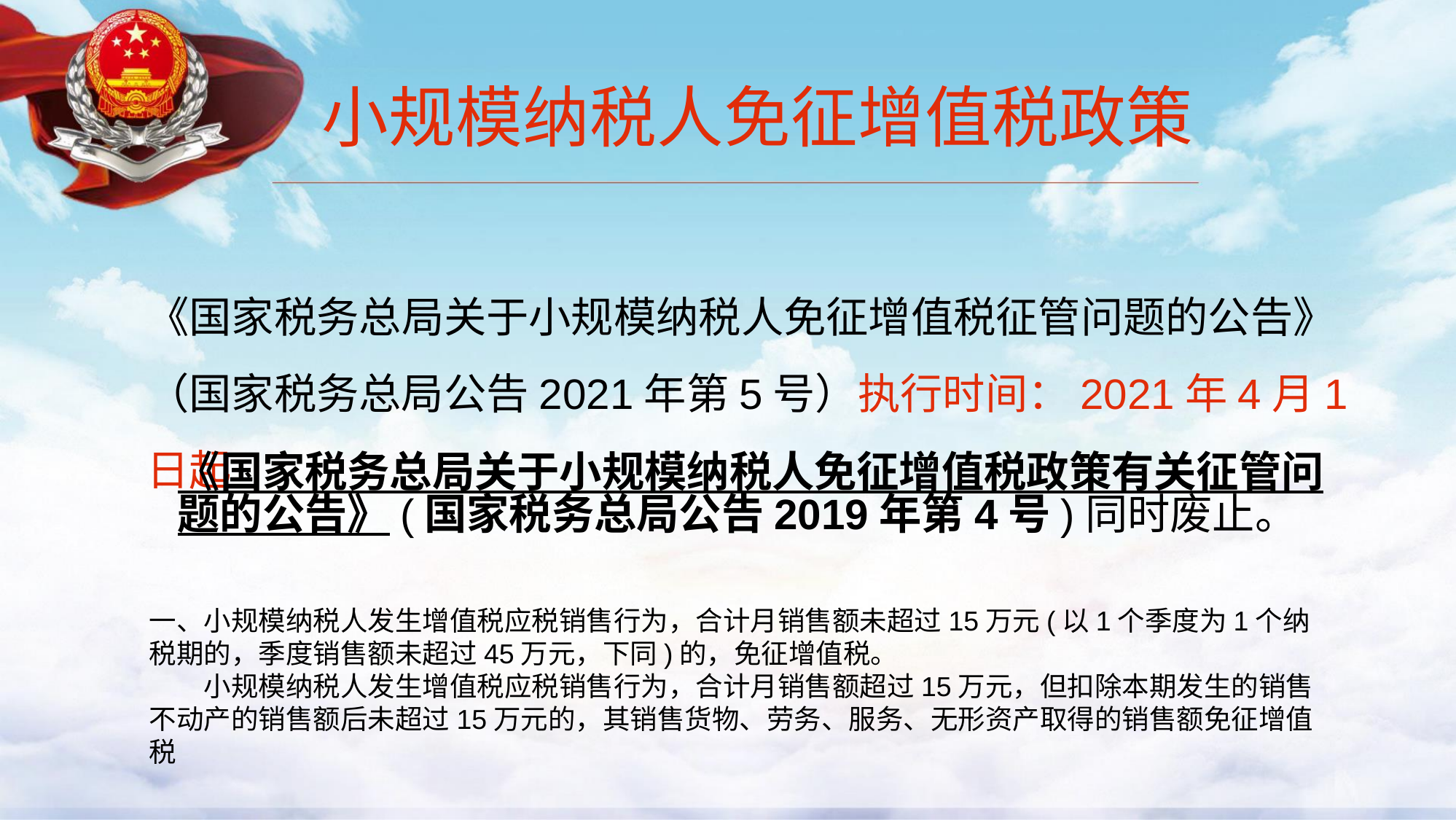

小规模纳税人免征增值税政策

《国家税务总局关于小规模纳税人免征增值税征管问题的公告》
（国家税务总局公告2021年第5号）执行时间：2021年4月1日起
《国家税务总局关于小规模纳税人免征增值税政策有关征管问题的公告》(国家税务总局公告2019年第4号)同时废止。

一、小规模纳税人发生增值税应税销售行为，合计月销售额未超过15万元(以1个季度为1个纳税期的，季度销售额未超过45万元，下同)的，免征增值税。
　　小规模纳税人发生增值税应税销售行为，合计月销售额超过15万元，但扣除本期发生的销售不动产的销售额后未超过15万元的，其销售货物、劳务、服务、无形资产取得的销售额免征增值税